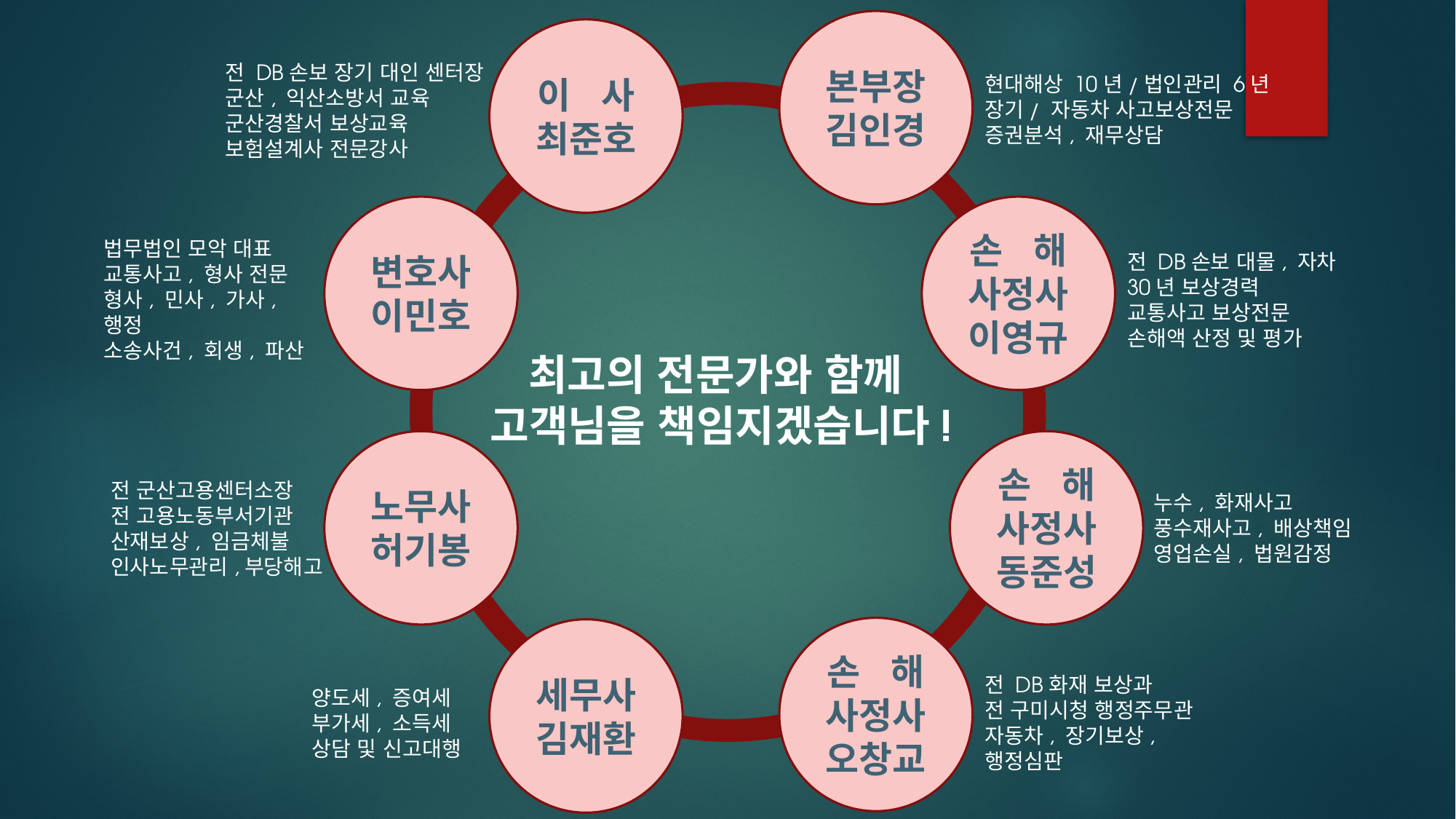

본부장
김인경
이   사
최준호
현대해상 10년/법인관리 6년
장기/ 자동차 사고보상전문
증권분석, 재무상담
전 DB손보 장기 대인 센터장
군산, 익산소방서 교육
군산경찰서 보상교육
보험설계사 전문강사

변호사 이민호
손   해
사정사 이영규
법무법인 모악 대표
교통사고, 형사 전문
형사, 민사, 가사, 행정
소송사건, 회생, 파산
전 DB손보 대물, 자차
30년 보상경력
교통사고 보상전문
손해액 산정 및 평가
최고의 전문가와 함께
고객님을 책임지겠습니다!
노무사 허기봉
손   해
사정사 동준성
전 군산고용센터소장
전 고용노동부서기관
산재보상, 임금체불
인사노무관리,부당해고
누수, 화재사고
풍수재사고, 배상책임
영업손실, 법원감정
손   해
사정사 오창교
세무사 김재환
양도세, 증여세
부가세, 소득세
상담 및 신고대행
전 DB화재 보상과
전 구미시청 행정주무관
자동차, 장기보상,
행정심판